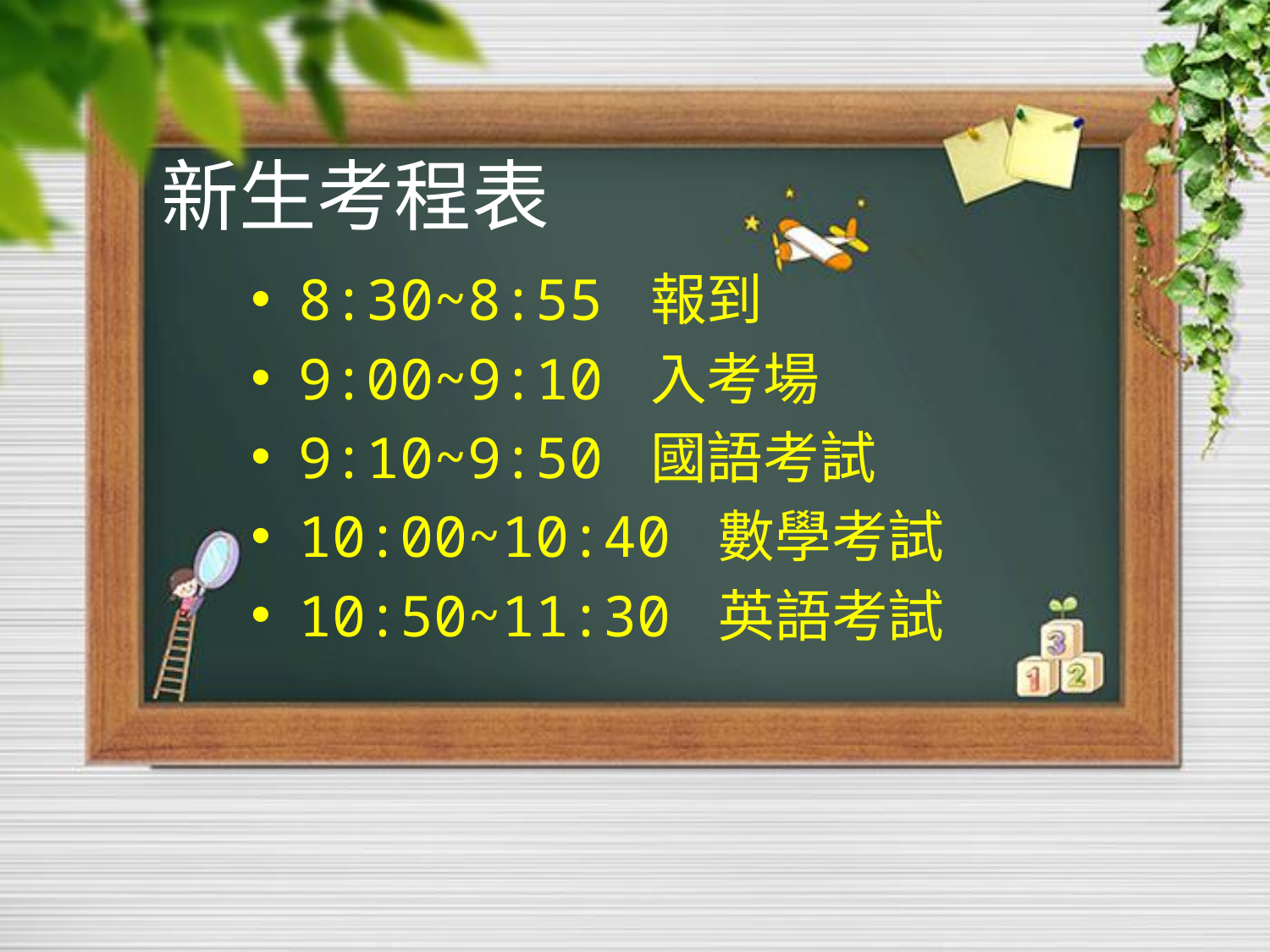

# 新生考程表
8:30~8:55 報到
9:00~9:10 入考場
9:10~9:50 國語考試
10:00~10:40 數學考試
10:50~11:30 英語考試